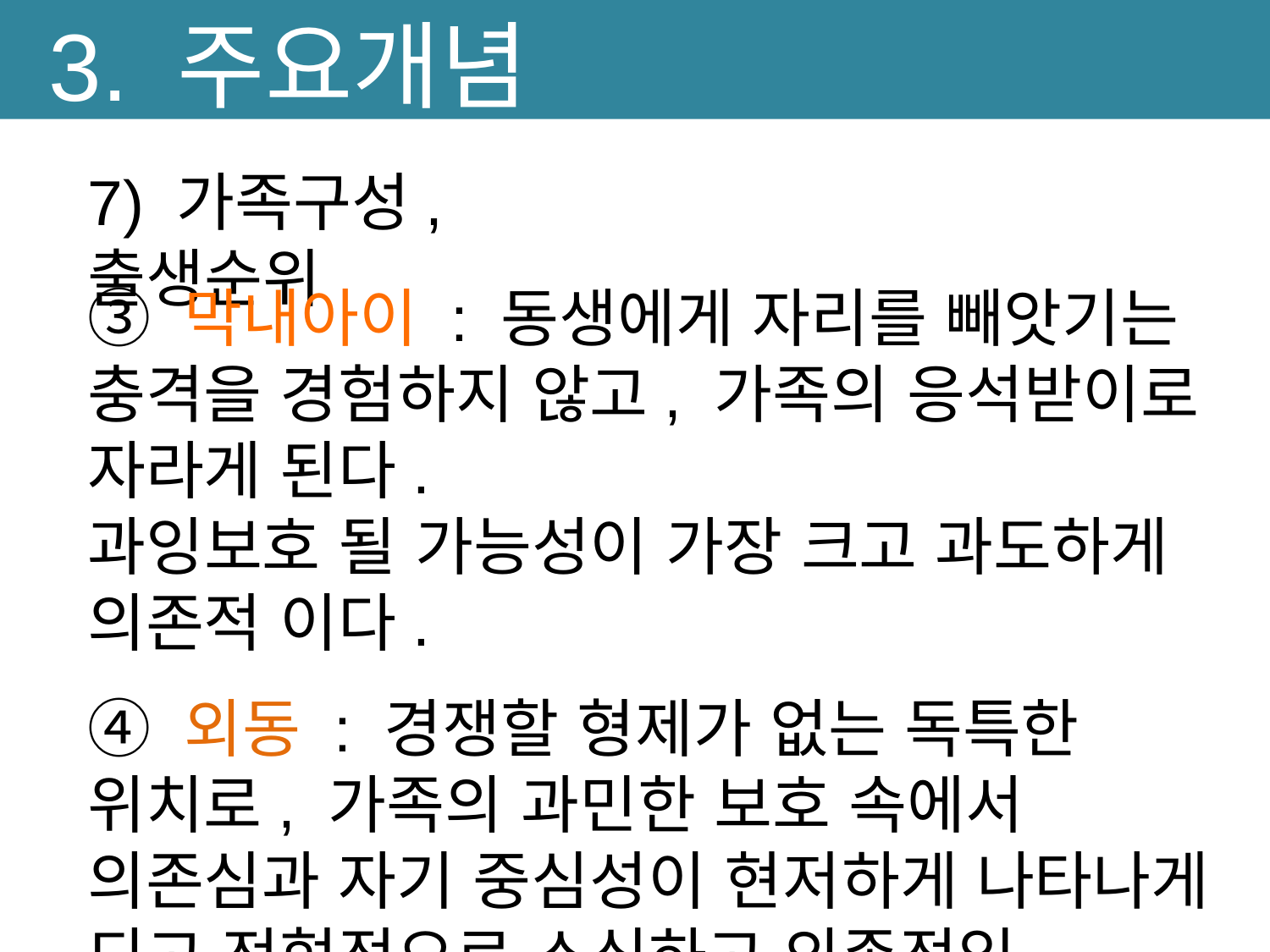

3. 주요개념
7) 가족구성, 출생순위
③ 막내아이 : 동생에게 자리를 빼앗기는 충격을 경험하지 않고, 가족의 응석받이로 자라게 된다.
과잉보호 될 가능성이 가장 크고 과도하게 의존적 이다.

④ 외동 : 경쟁할 형제가 없는 독특한 위치로, 가족의 과민한 보호 속에서 의존심과 자기 중심성이 현저하게 나타나게 되고 전형적으로 소심하고 의존적임.